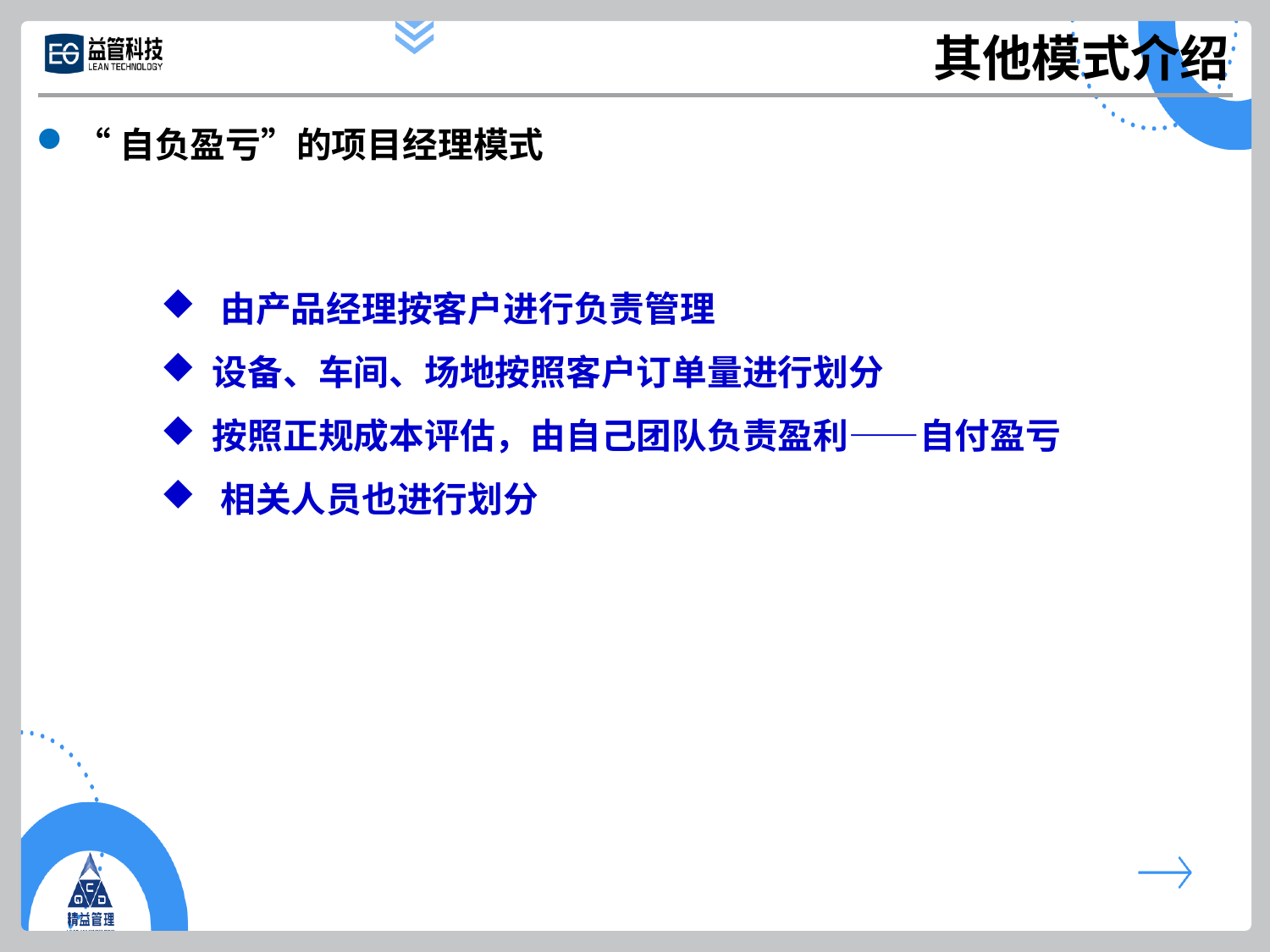

其他模式介绍
“自负盈亏”的项目经理模式
  由产品经理按客户进行负责管理
 设备、车间、场地按照客户订单量进行划分
 按照正规成本评估，由自己团队负责盈利——自付盈亏
  相关人员也进行划分